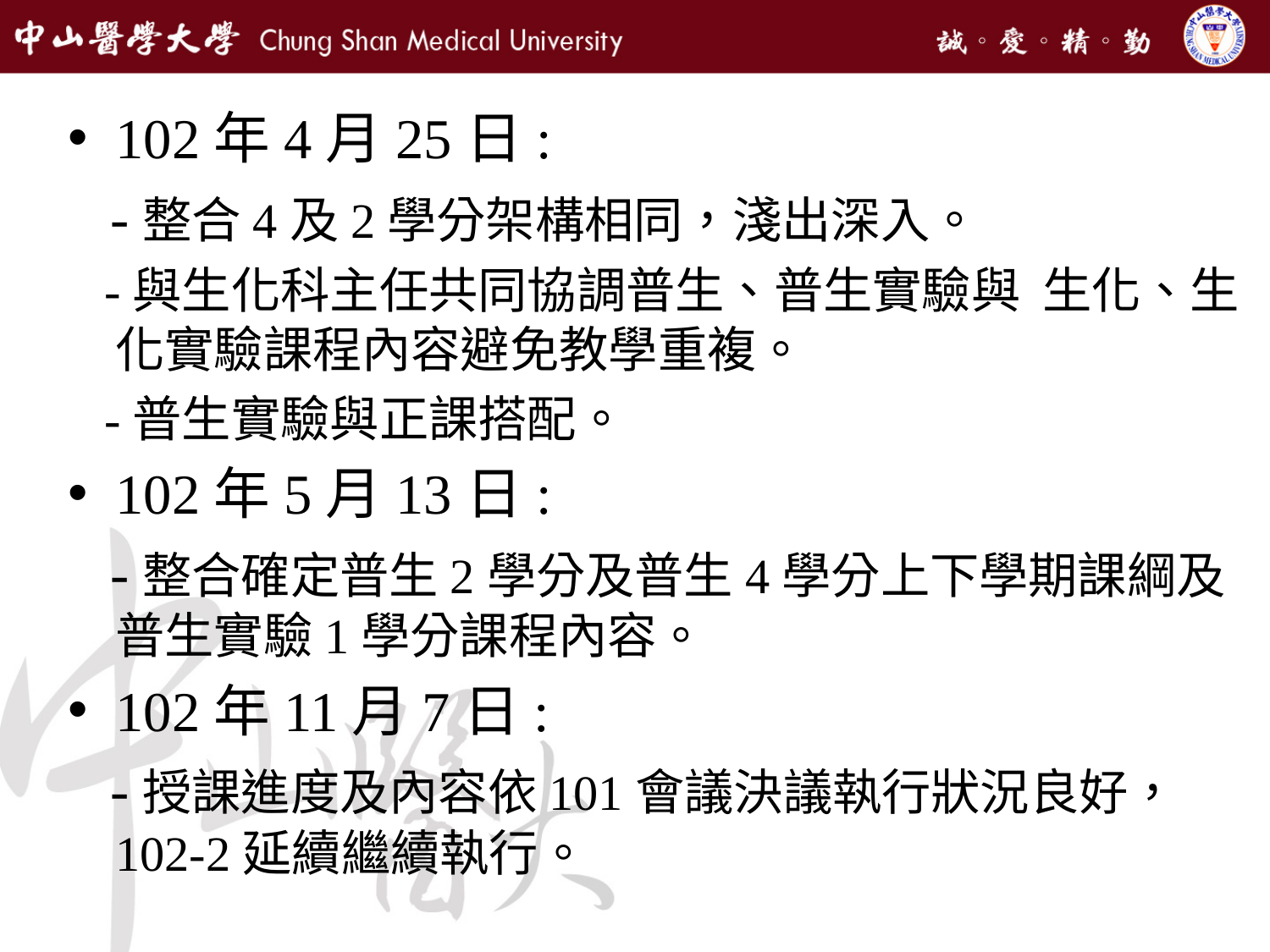

102年4月25日:
   -整合4及2學分架構相同，淺出深入。
   -與生化科主任共同協調普生、普生實驗與  生化、生 化實驗課程內容避免教學重複。
   -普生實驗與正課搭配。
102年5月13日:
   -整合確定普生2學分及普生4學分上下學期課綱及普生實驗1學分課程內容。
102年11月7日:
   -授課進度及內容依101會議決議執行狀況良好， 102-2延續繼續執行。